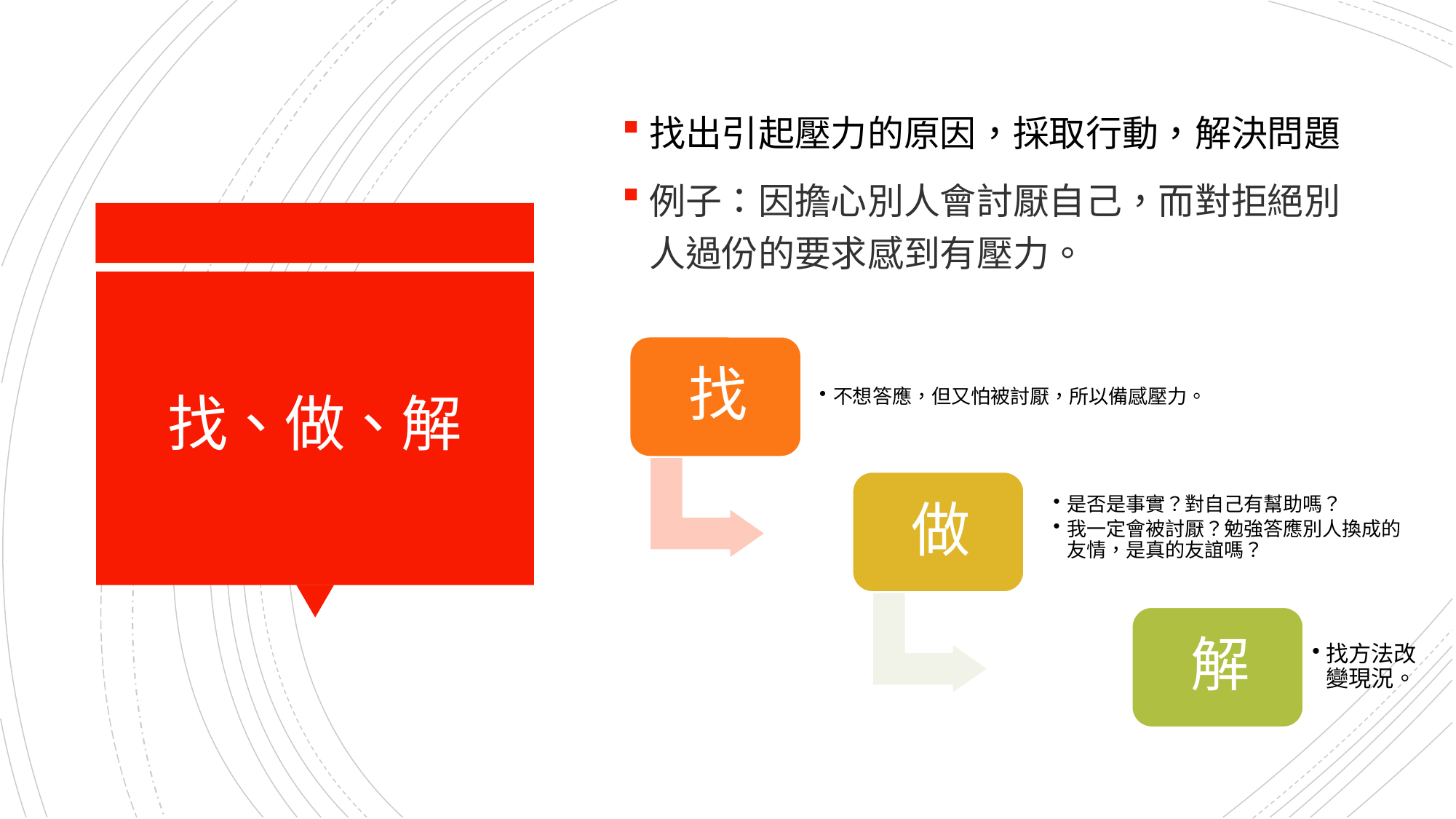

找出引起壓力的原因，採取行動，解決問題
例子：因擔心別人會討厭自己，而對拒絕別人過份的要求感到有壓力。
找
不想答應，但又怕被討厭，所以備感壓力。
做
是否是事實？對自己有幫助嗎？
我一定會被討厭？勉強答應別人換成的友情，是真的友誼嗎？
解
找方法改變現況。
# 找、做、解